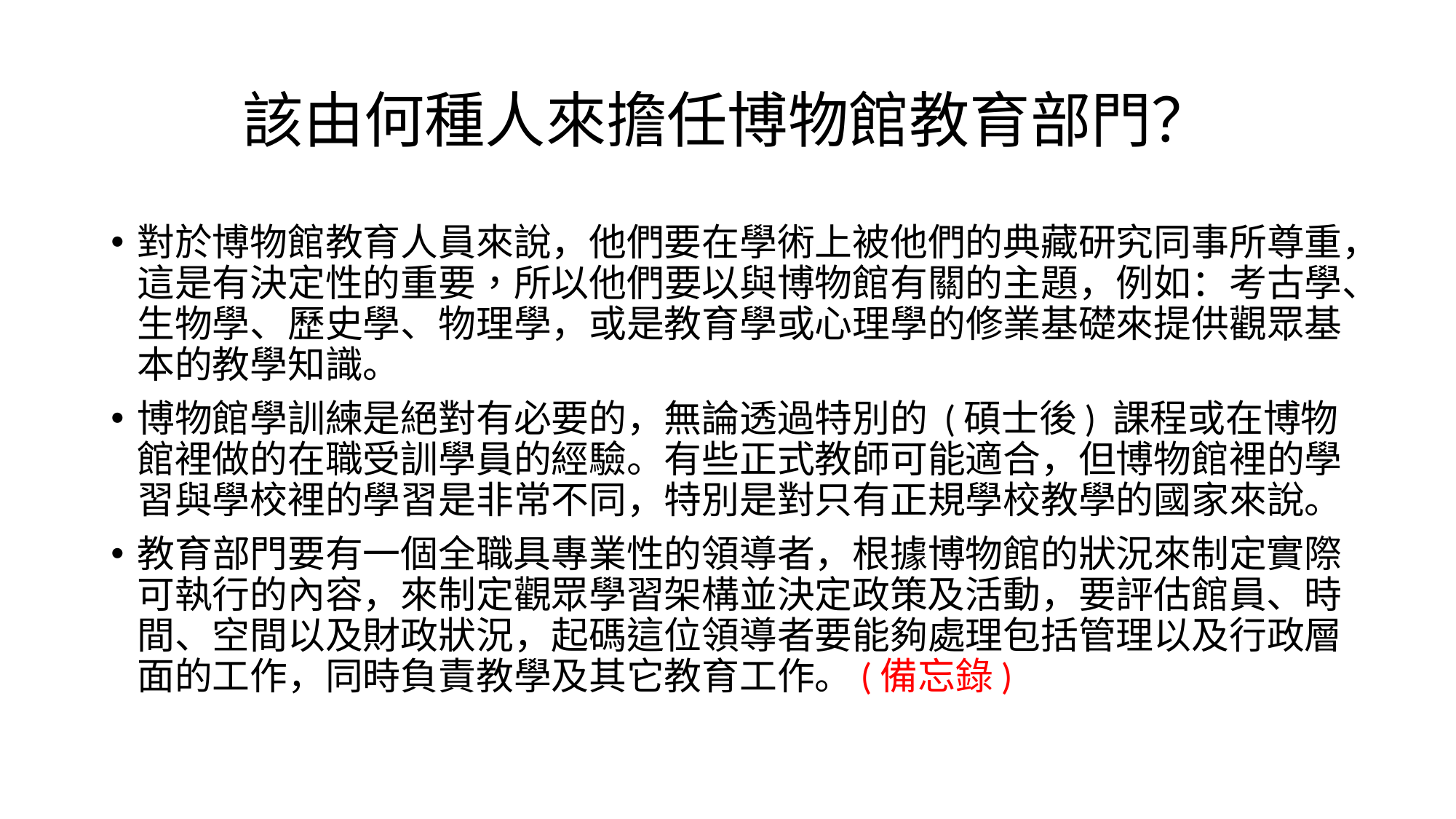

# 該由何種人來擔任博物館教育部門？
對於博物館教育人員來說，他們要在學術上被他們的典藏研究同事所尊重，這是有決定性的重要，所以他們要以與博物館有關的主題，例如：考古學、生物學、歷史學、物理學，或是教育學或心理學的修業基礎來提供觀眾基本的教學知識。
博物館學訓練是絕對有必要的，無論透過特別的 (碩士後) 課程或在博物館裡做的在職受訓學員的經驗。有些正式教師可能適合，但博物館裡的學習與學校裡的學習是非常不同，特別是對只有正規學校教學的國家來說。
教育部門要有一個全職具專業性的領導者，根據博物館的狀況來制定實際可執行的內容，來制定觀眾學習架構並決定政策及活動，要評估館員、時間、空間以及財政狀況，起碼這位領導者要能夠處理包括管理以及行政層面的工作，同時負責教學及其它教育工作。(備忘錄)